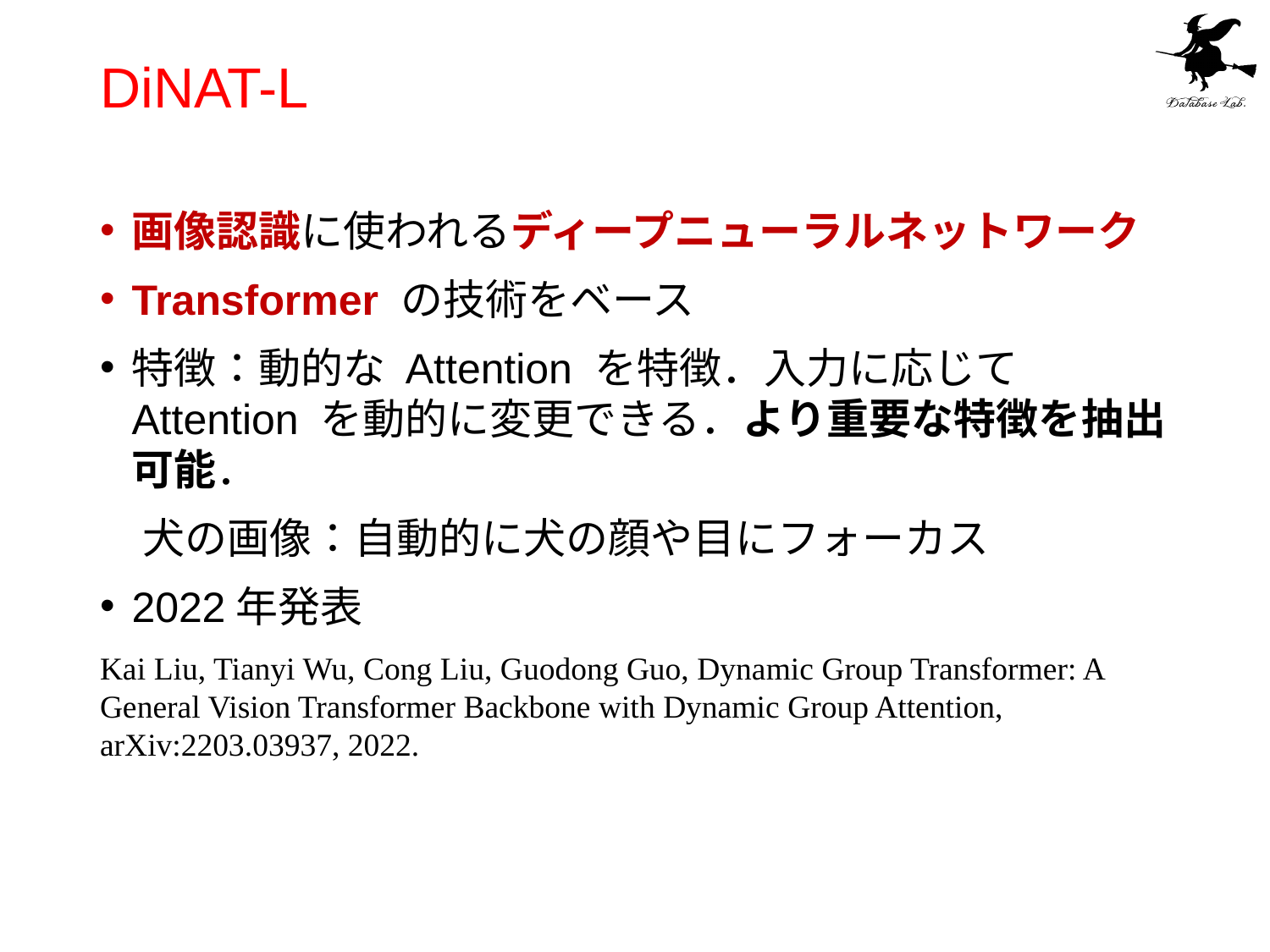

# DiNAT-L
画像認識に使われるディープニューラルネットワーク
Transformer の技術をベース
特徴：動的な Attention を特徴．入力に応じて Attention を動的に変更できる．より重要な特徴を抽出可能．
　犬の画像：自動的に犬の顔や目にフォーカス
2022年発表
Kai Liu, Tianyi Wu, Cong Liu, Guodong Guo, Dynamic Group Transformer: A General Vision Transformer Backbone with Dynamic Group Attention,　arXiv:2203.03937, 2022.